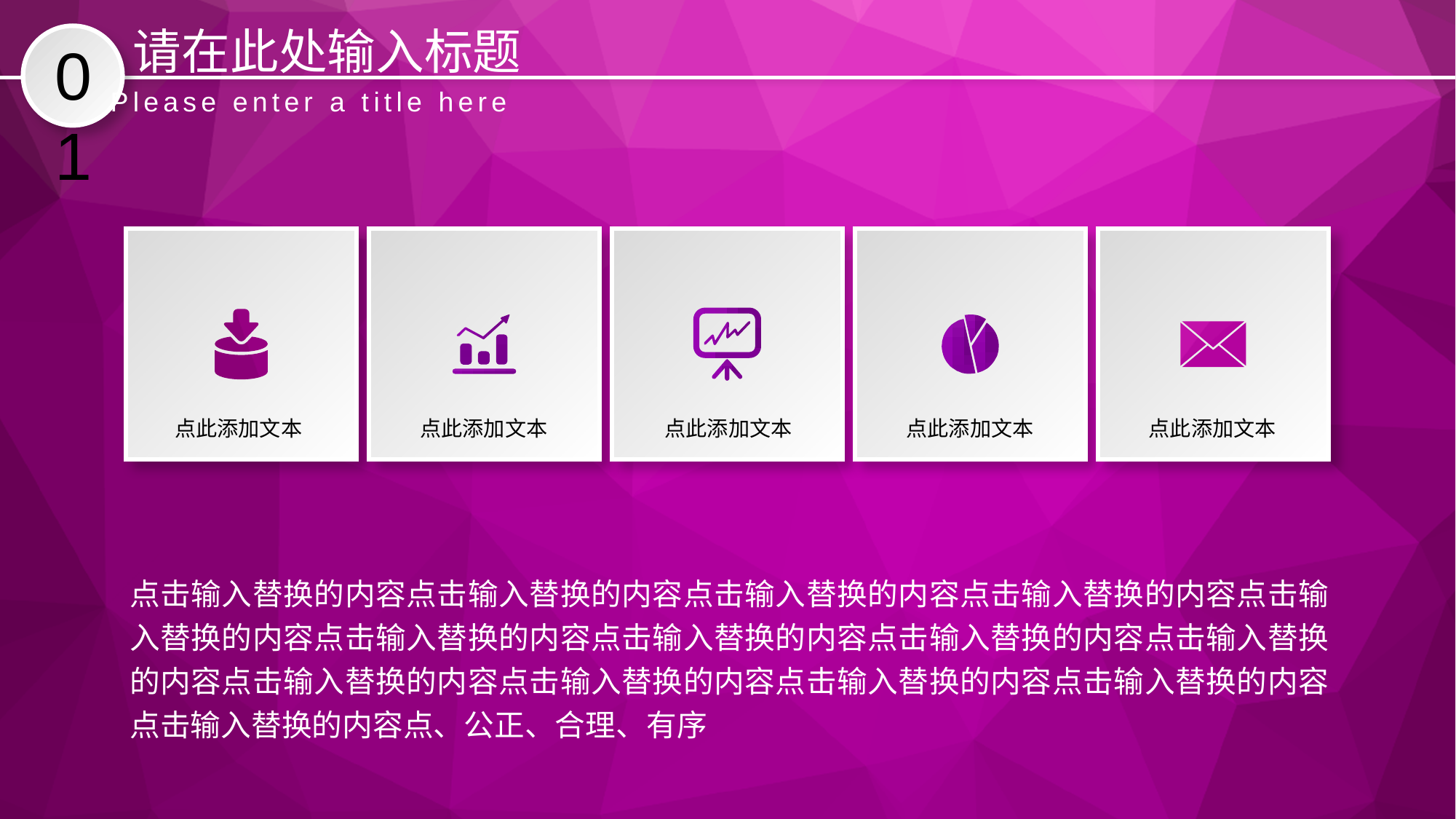

请在此处输入标题

01
Please enter a title here

点此添加文本

点此添加文本

点此添加文本

点此添加文本

点此添加文本

点击输入替换的内容点击输入替换的内容点击输入替换的内容点击输入替换的内容点击输入替换的内容点击输入替换的内容点击输入替换的内容点击输入替换的内容点击输入替换的内容点击输入替换的内容点击输入替换的内容点击输入替换的内容点击输入替换的内容点击输入替换的内容点、公正、合理、有序